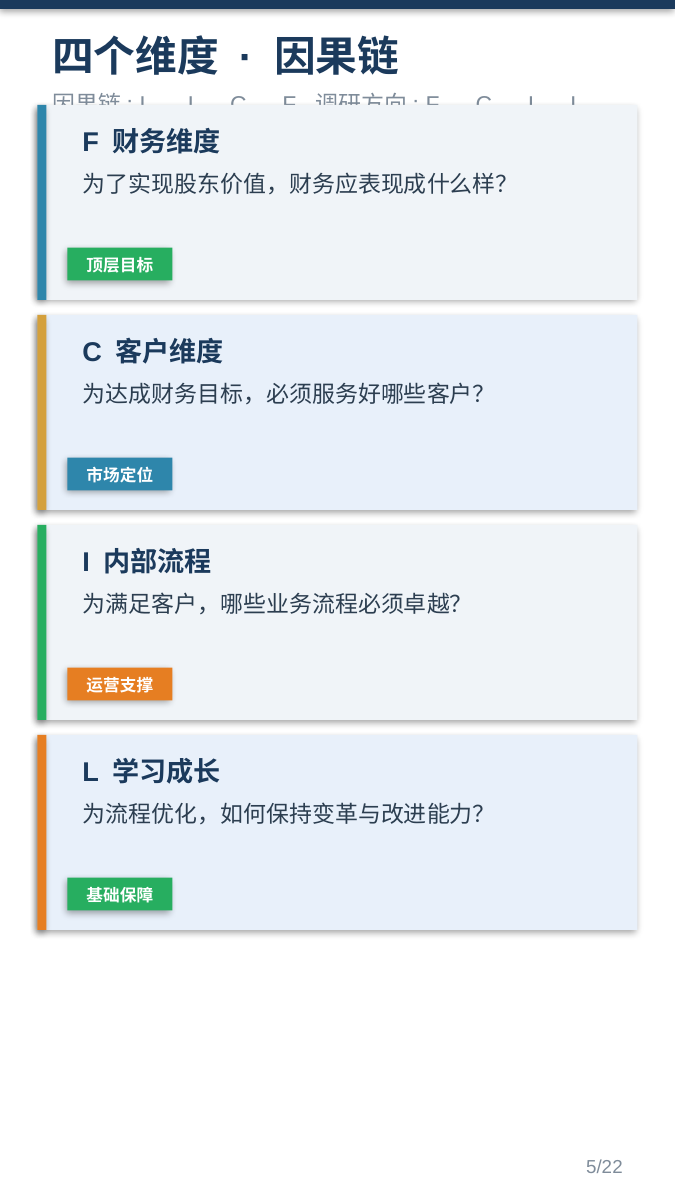

四个维度 · 因果链
因果链: L → I → C → F  调研方向: F → C → I → L

F 财务维度
为了实现股东价值，财务应表现成什么样？

顶层目标

C 客户维度
为达成财务目标，必须服务好哪些客户？

市场定位

I 内部流程
为满足客户，哪些业务流程必须卓越？

运营支撑

L 学习成长
为流程优化，如何保持变革与改进能力？

基础保障
5/22